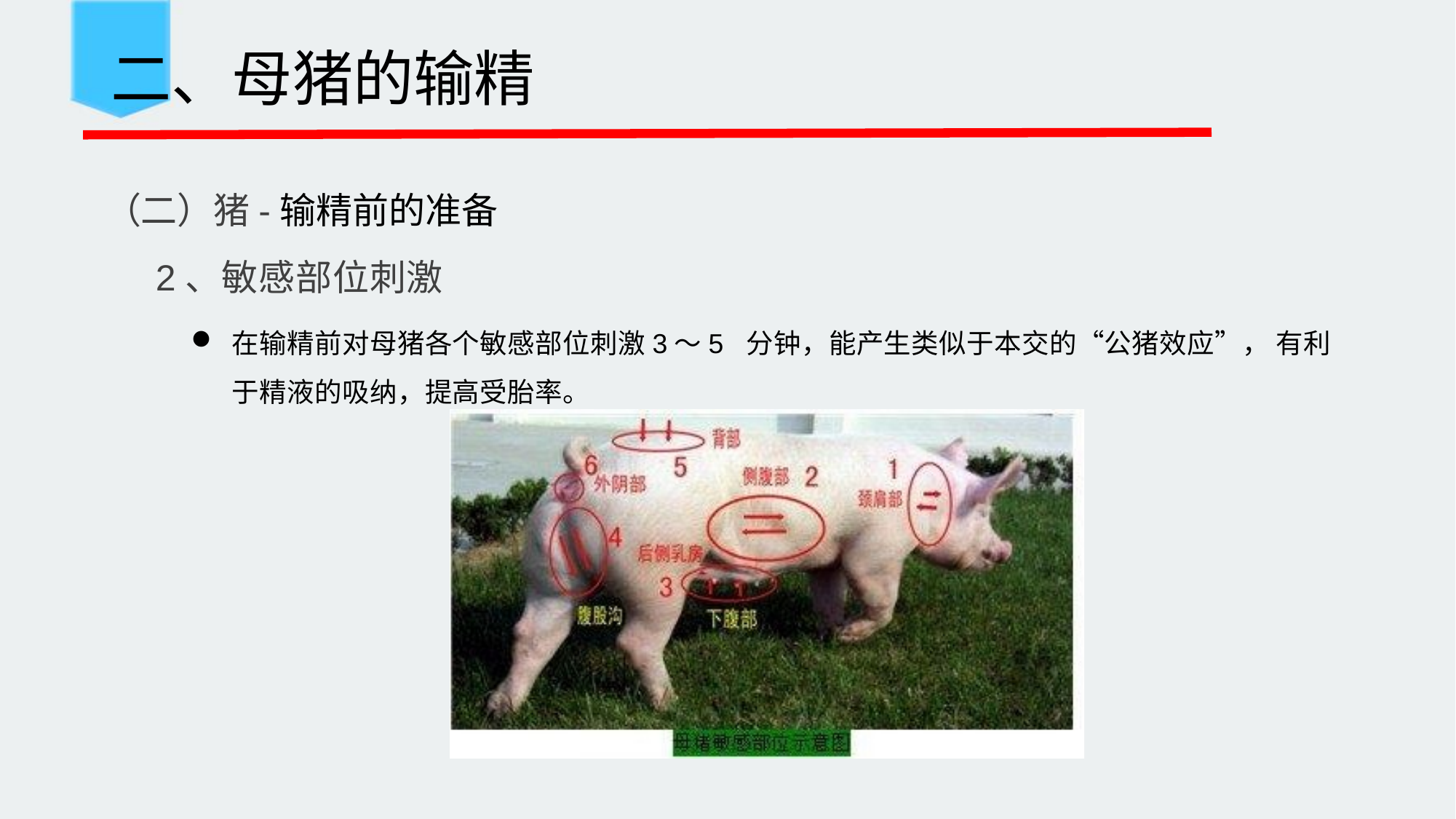

二、母猪的输精
  （二）猪-输精前的准备
       2、敏感部位刺激

在输精前对母猪各个敏感部位刺激3～5  分钟，能产生类似于本交的“公猪效应”， 有利于精液的吸纳，提高受胎率。